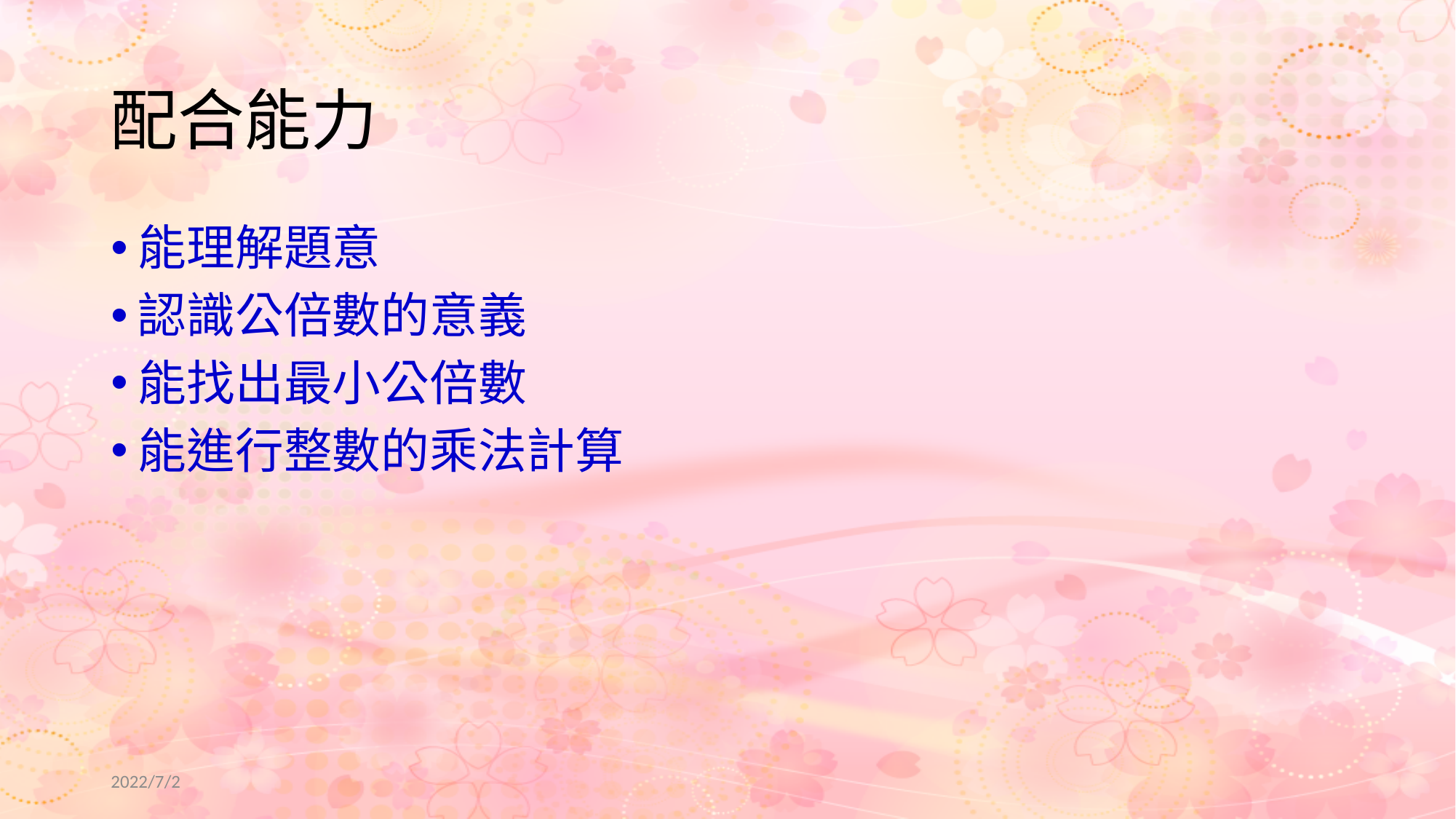

# 配合能力
能理解題意
認識公倍數的意義
能找出最小公倍數
能進行整數的乘法計算

2022/7/2